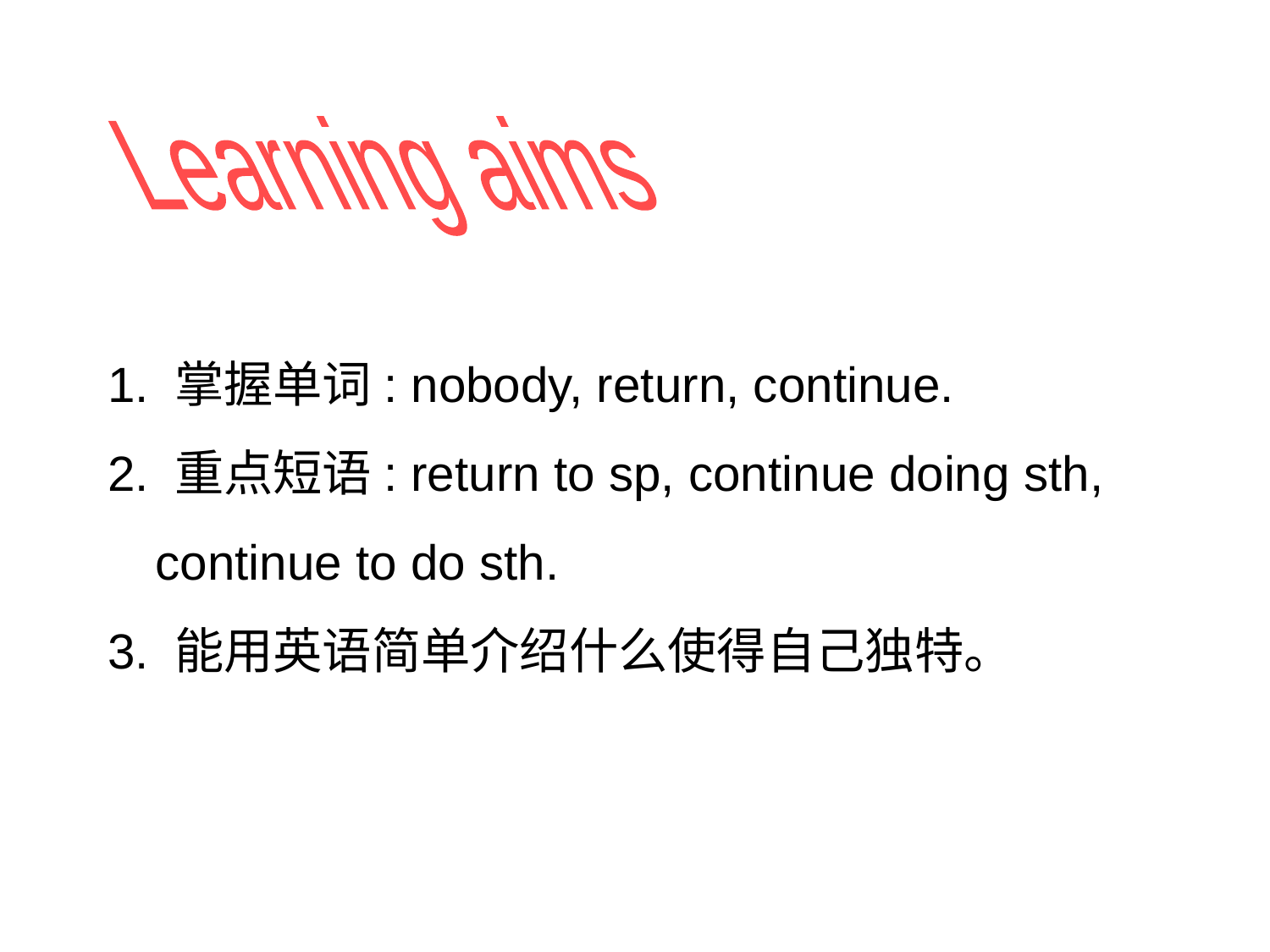

Learning aims
1. 掌握单词: nobody, return, continue.
2. 重点短语: return to sp, continue doing sth, continue to do sth.
3. 能用英语简单介绍什么使得自己独特。